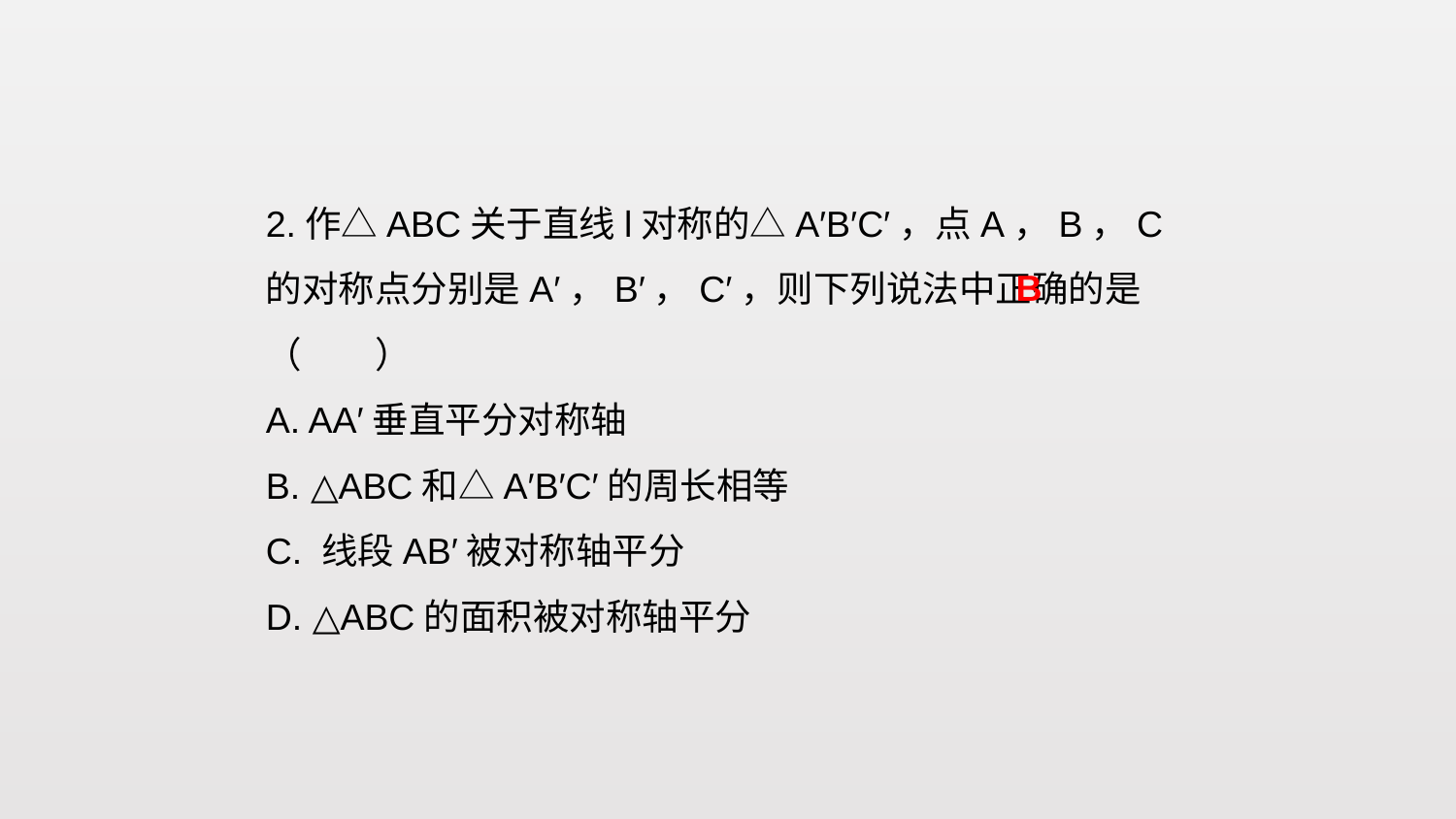

2.作△ABC关于直线l对称的△A′B′C′，点A，B，C的对称点分别是A′，B′，C′，则下列说法中正确的是（　　）
A. AA′垂直平分对称轴
B. △ABC和△A′B′C′的周长相等
C. 线段AB′被对称轴平分
D. △ABC的面积被对称轴平分
B